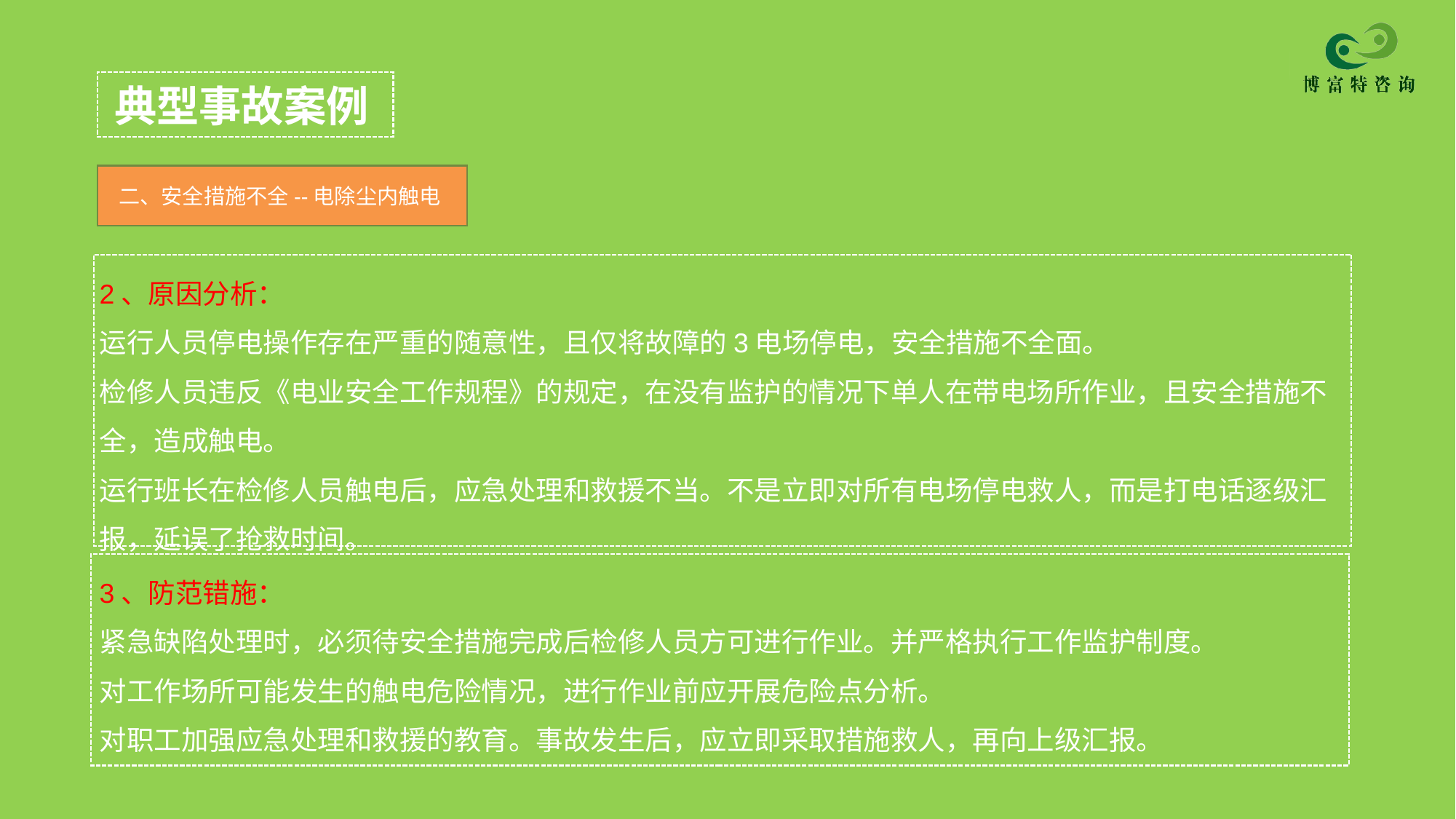

典型事故案例
二、安全措施不全--电除尘内触电
2、原因分析：
运行人员停电操作存在严重的随意性，且仅将故障的3电场停电，安全措施不全面。
检修人员违反《电业安全工作规程》的规定，在没有监护的情况下单人在带电场所作业，且安全措施不全，造成触电。
运行班长在检修人员触电后，应急处理和救援不当。不是立即对所有电场停电救人，而是打电话逐级汇报，延误了抢救时间。

3、防范错施：
紧急缺陷处理时，必须待安全措施完成后检修人员方可进行作业。并严格执行工作监护制度。
对工作场所可能发生的触电危险情况，进行作业前应开展危险点分析。
对职工加强应急处理和救援的教育。事故发生后，应立即采取措施救人，再向上级汇报。